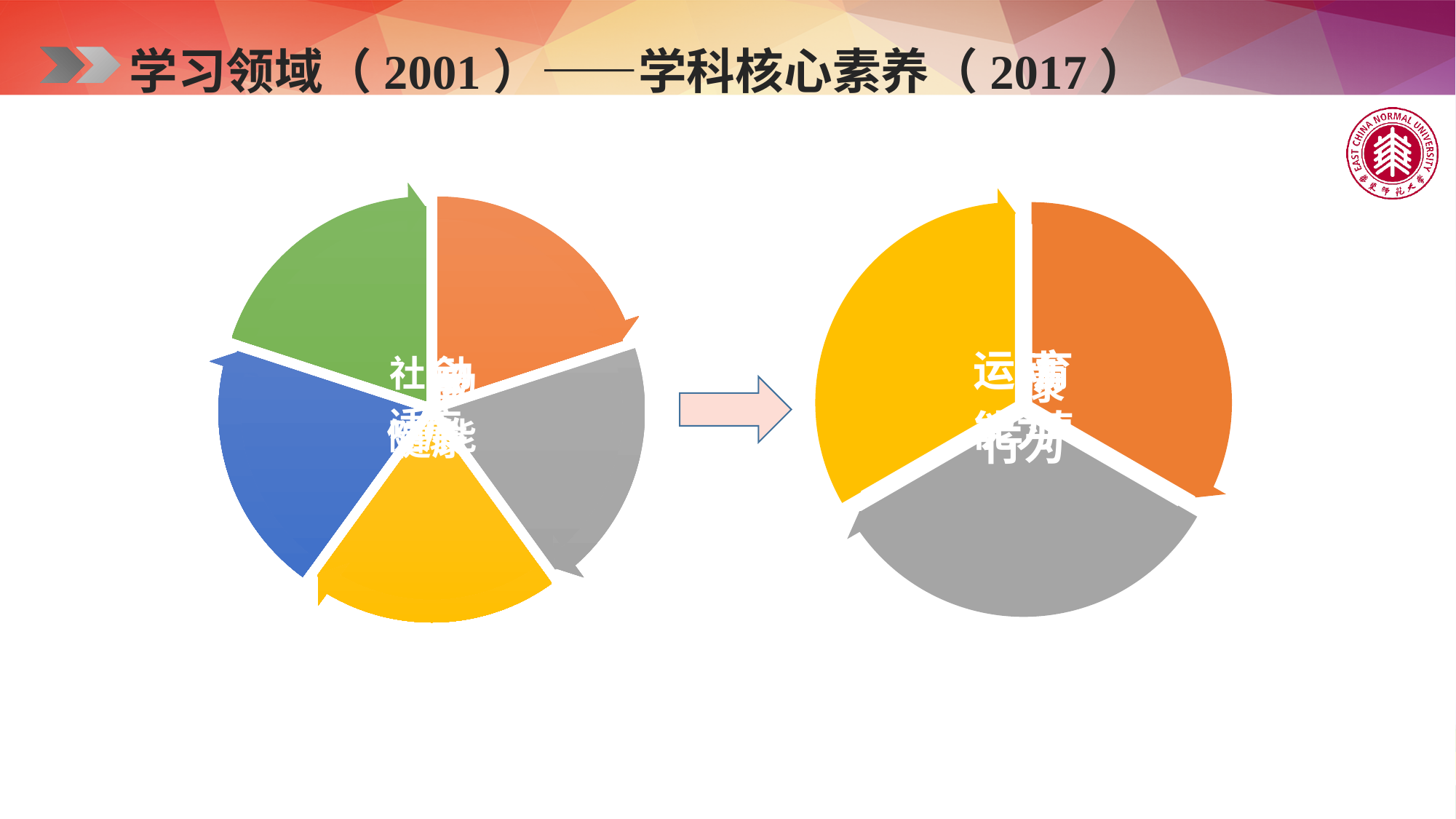

学习领域（2001）——学科核心素养（2017）
运动
参与
运动
技能
身体
健康
心理
健康
社会
适应
体育
品德
健康
行为
运动
能力